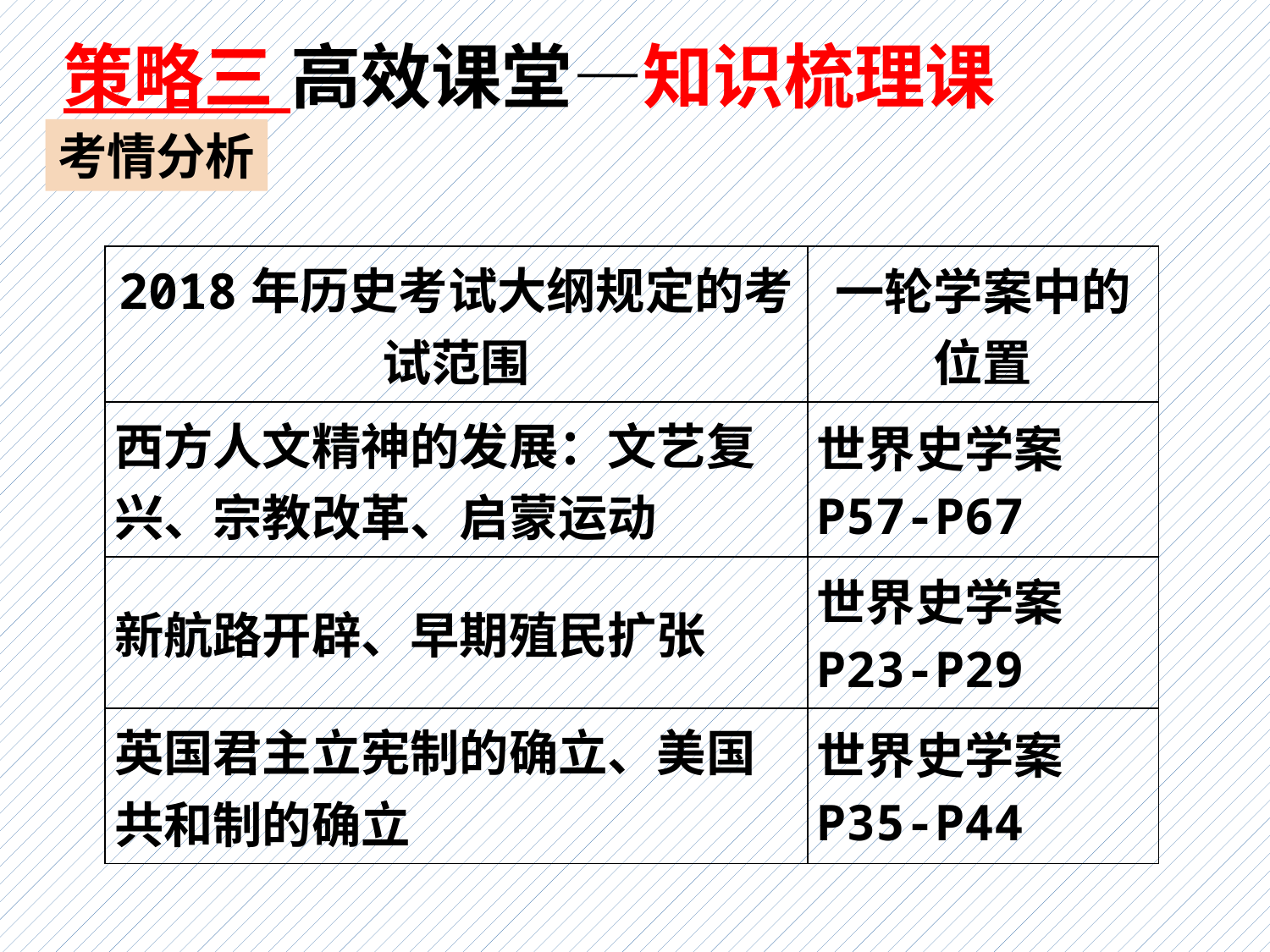

策略三 高效课堂—知识梳理课

考情分析
| 2018年历史考试大纲规定的考试范围 | 一轮学案中的位置 |
| --- | --- |
| 西方人文精神的发展：文艺复兴、宗教改革、启蒙运动 | 世界史学案P57-P67 |
| 新航路开辟、早期殖民扩张 | 世界史学案P23-P29 |
| 英国君主立宪制的确立、美国共和制的确立 | 世界史学案P35-P44 |